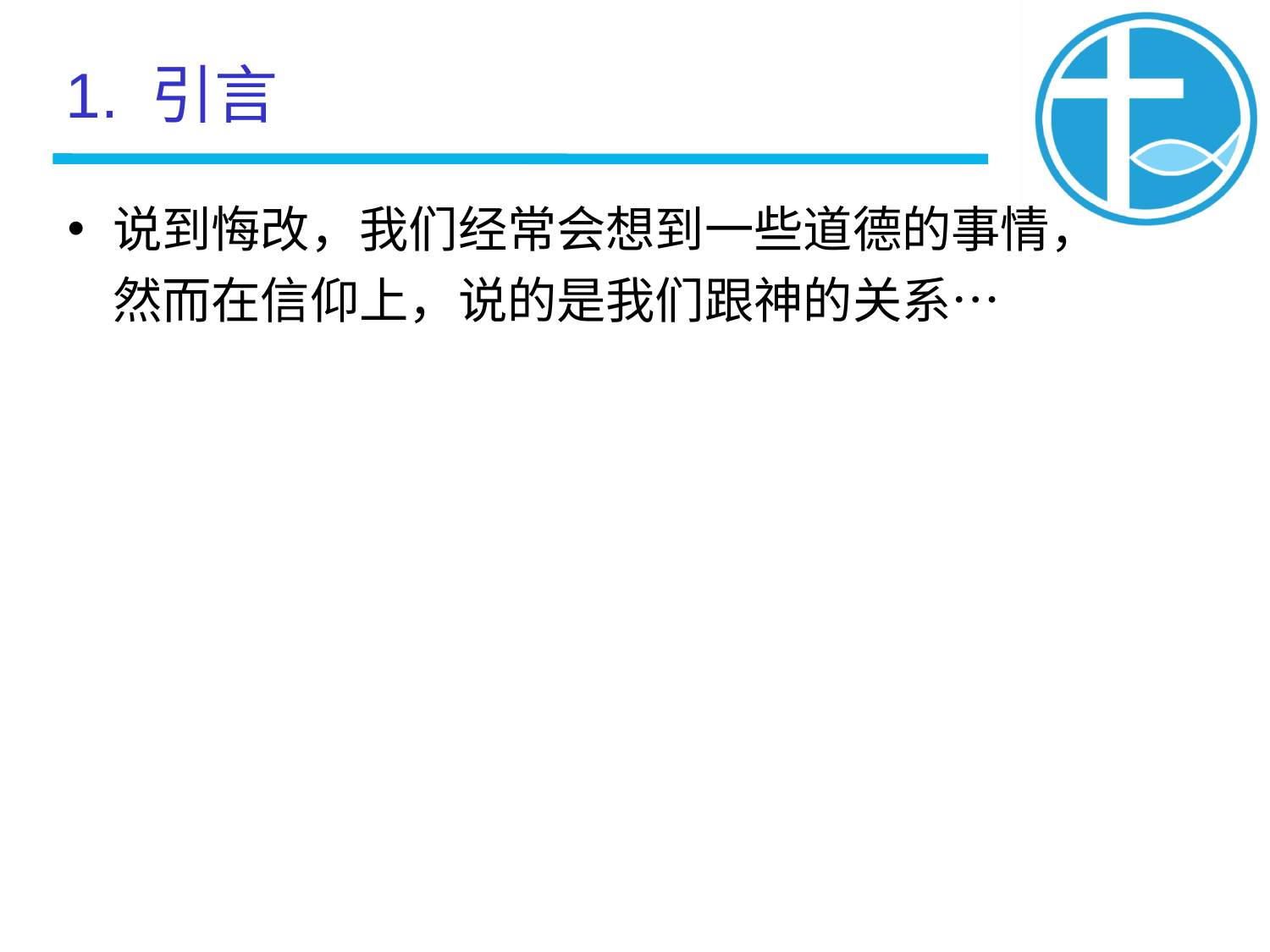

1. 引言
说到悔改，我们经常会想到一些道德的事情，然而在信仰上，说的是我们跟神的关系⋯